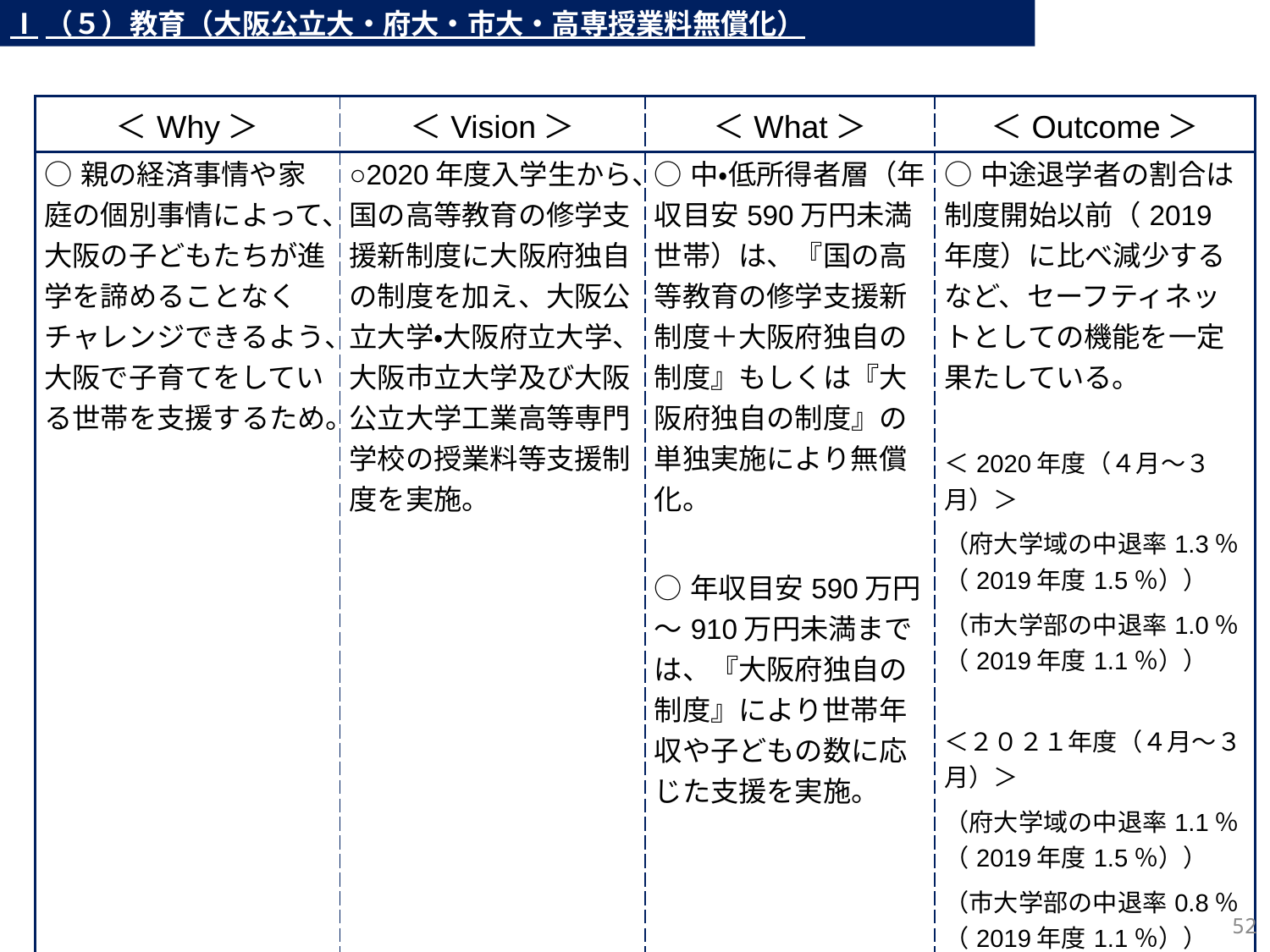

Ⅰ（５）教育（大阪公立大・府大・市大・高専授業料無償化）
| ＜Why＞ | ＜Vision＞ | ＜What＞ | ＜Outcome＞ |
| --- | --- | --- | --- |
| ○親の経済事情や家庭の個別事情によって、大阪の子どもたちが進学を諦めることなくチャレンジできるよう、大阪で子育てをしている世帯を支援するため。 | ○2020年度入学生から、国の高等教育の修学支援新制度に大阪府独自の制度を加え、大阪公立大学・大阪府立大学、大阪市立大学及び大阪公立大学工業高等専門学校の授業料等支援制度を実施。 | ○中・低所得者層（年収目安590万円未満世帯）は、『国の高等教育の修学支援新制度＋大阪府独自の制度』もしくは『大阪府独自の制度』の単独実施により無償化。 ○年収目安590万円～910万円未満までは、『大阪府独自の制度』により世帯年収や子どもの数に応じた支援を実施。 | ○中途退学者の割合は制度開始以前（2019年度）に比べ減少するなど、セーフティネットとしての機能を一定果たしている。 ＜2020年度（４月～３月）＞ （府大学域の中退率1.3％ （2019年度1.5％）） （市大学部の中退率1.0％ （2019年度1.1％）） ＜２０２１年度（４月～３月）＞ （府大学域の中退率1.1％（2019年度1.5％）） （市大学部の中退率0.8％（2019年度1.1％）） |
52